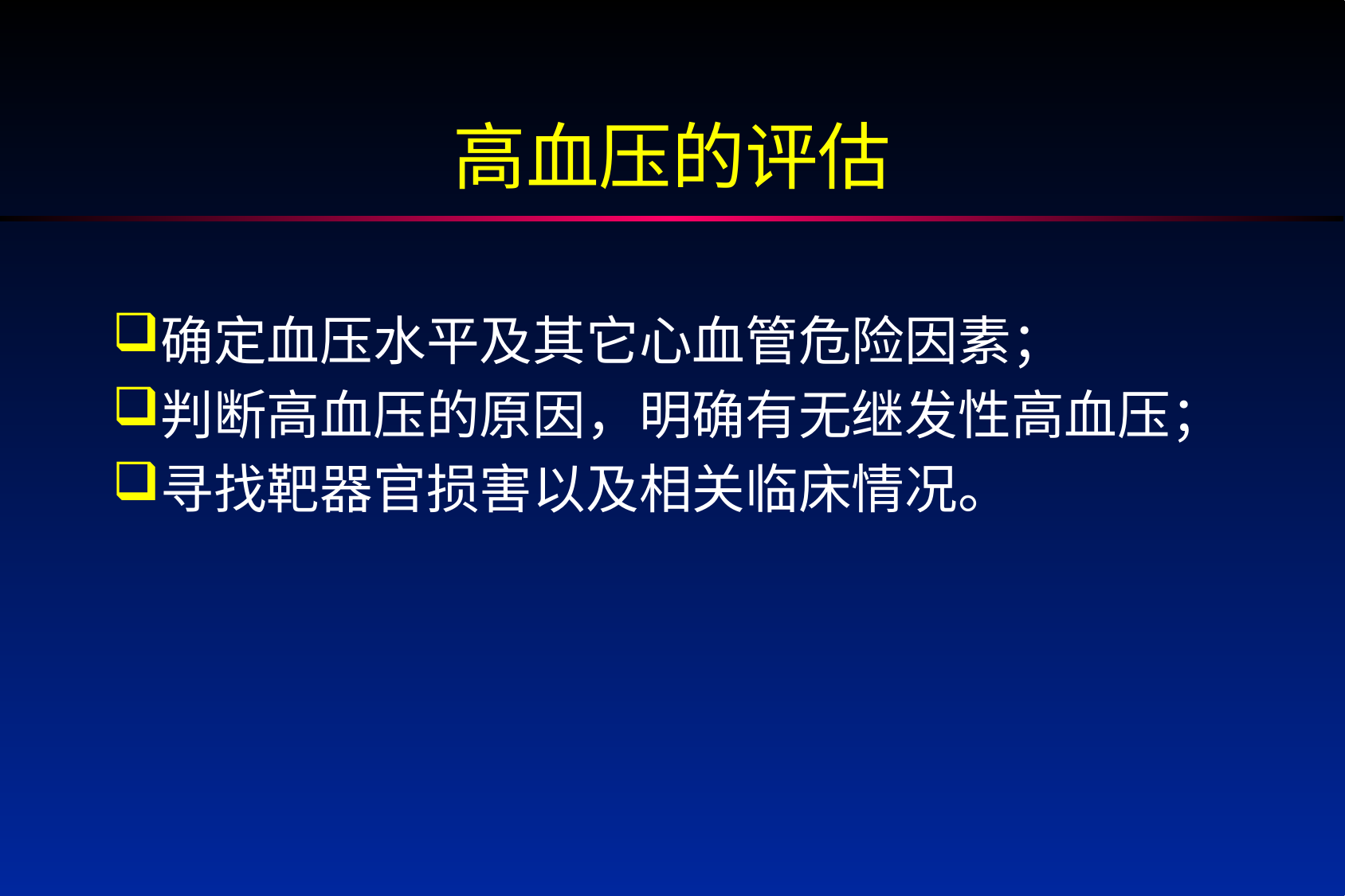

# 高血压的评估

确定血压水平及其它心血管危险因素；
判断高血压的原因，明确有无继发性高血压；
寻找靶器官损害以及相关临床情况。